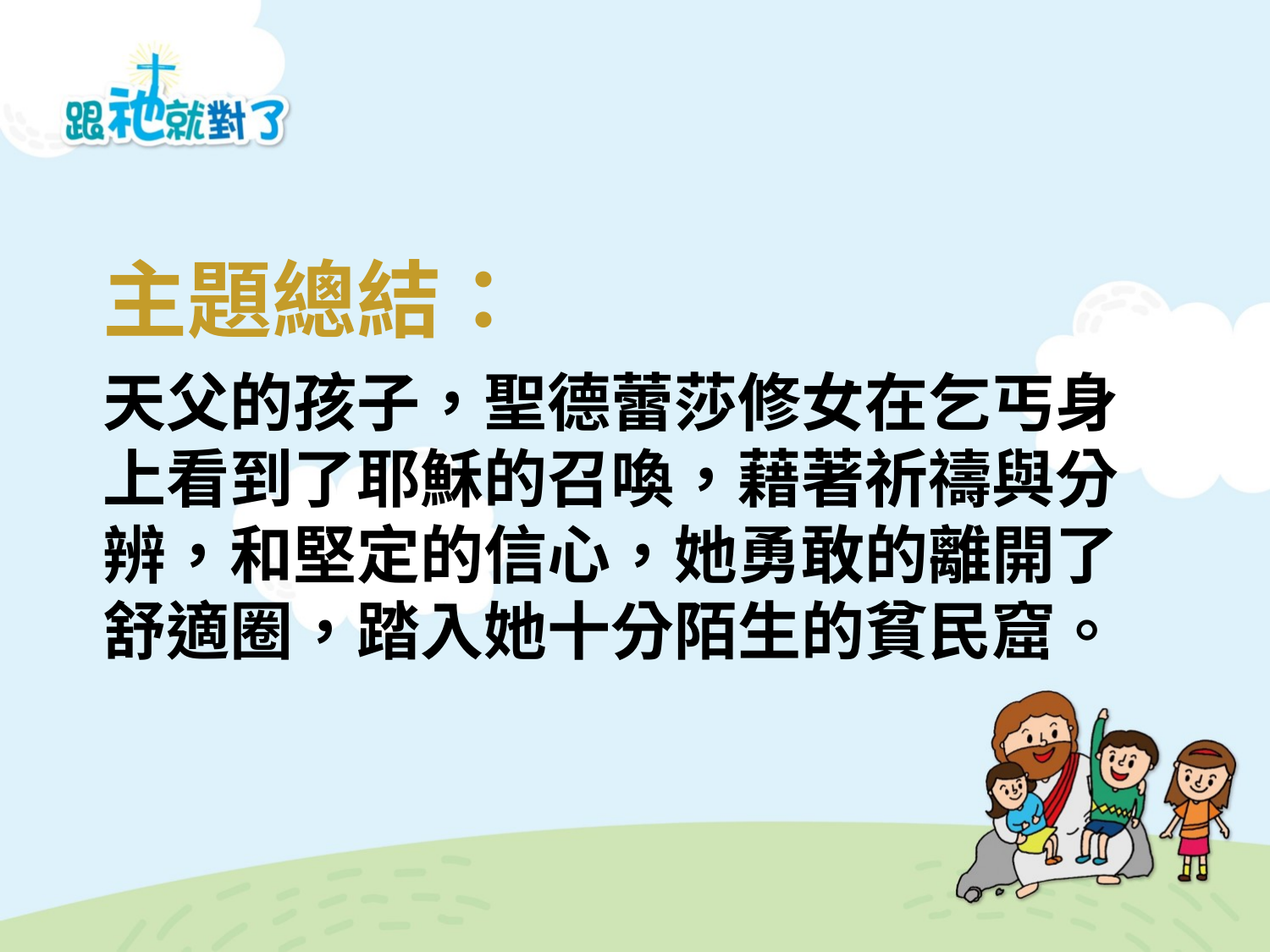

主題總結：
天父的孩子，聖德蕾莎修女在乞丐身上看到了耶穌的召喚，藉著祈禱與分辨，和堅定的信心，她勇敢的離開了舒適圈，踏入她十分陌生的貧民窟。